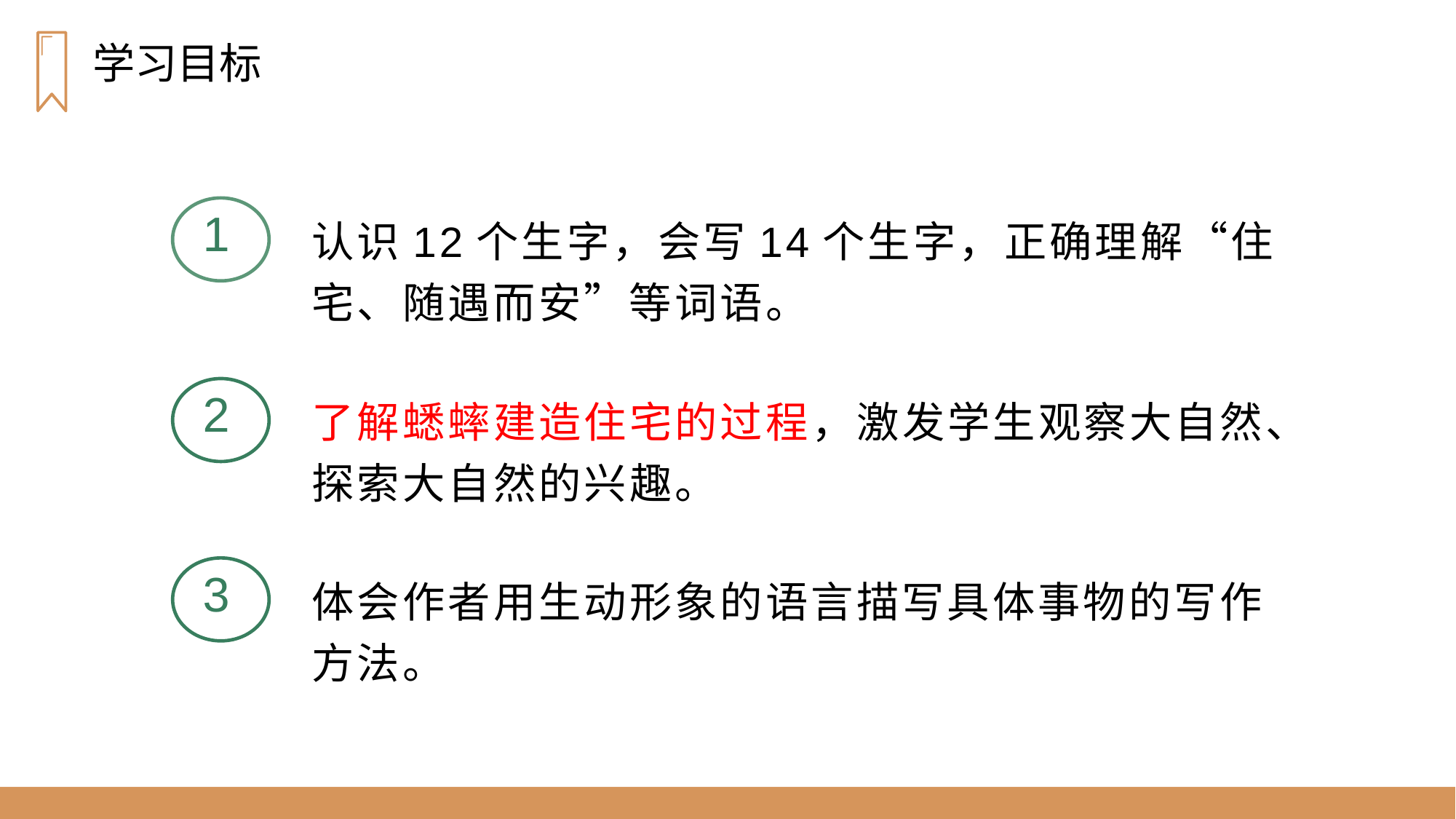

学习目标

1
认识12个生字，会写14个生字，正确理解“住宅、随遇而安”等词语。

2
了解蟋蟀建造住宅的过程，激发学生观察大自然、探索大自然的兴趣。

3
体会作者用生动形象的语言描写具体事物的写作方法。